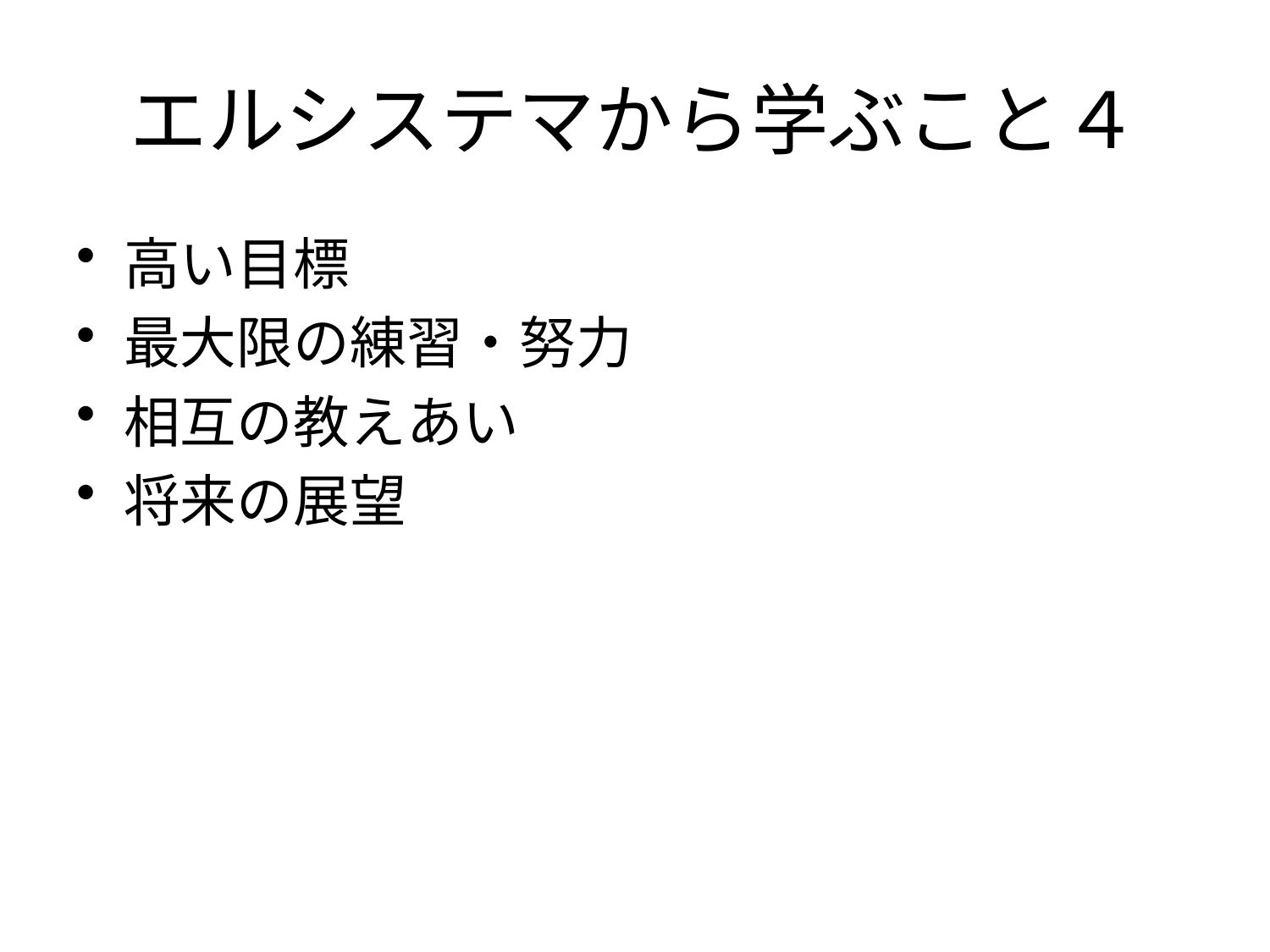

# エルシステマから学ぶこと４
高い目標
最大限の練習・努力
相互の教えあい
将来の展望